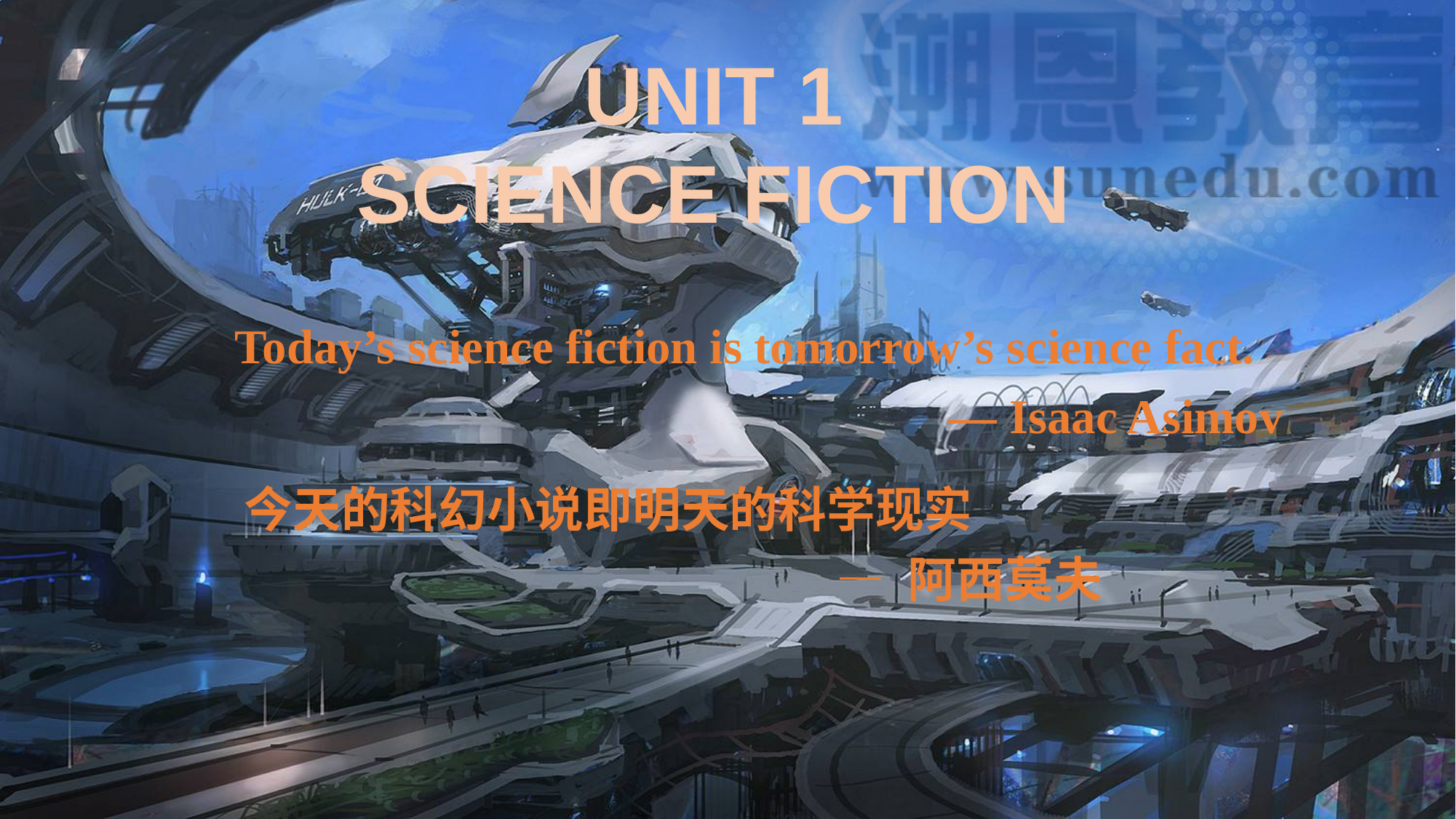

UNIT 1
SCIENCE FICTION
Today’s science fiction is tomorrow’s science fact.
— Isaac Asimov
今天的科幻小说即明天的科学现实
— 阿西莫夫